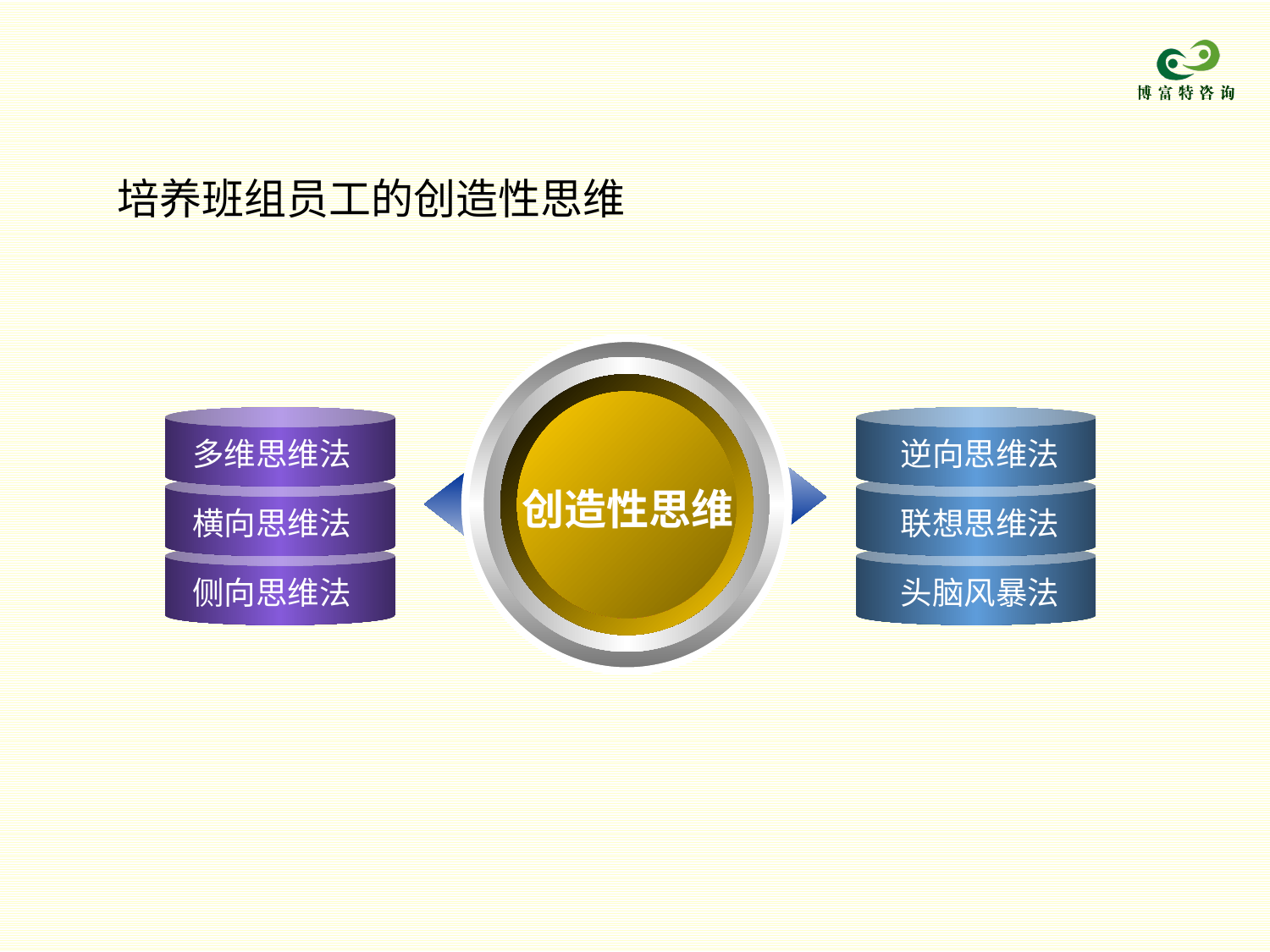

培养班组员工的创造性思维

多维思维法
逆向思维法

创造性思维

横向思维法
联想思维法

侧向思维法
头脑风暴法